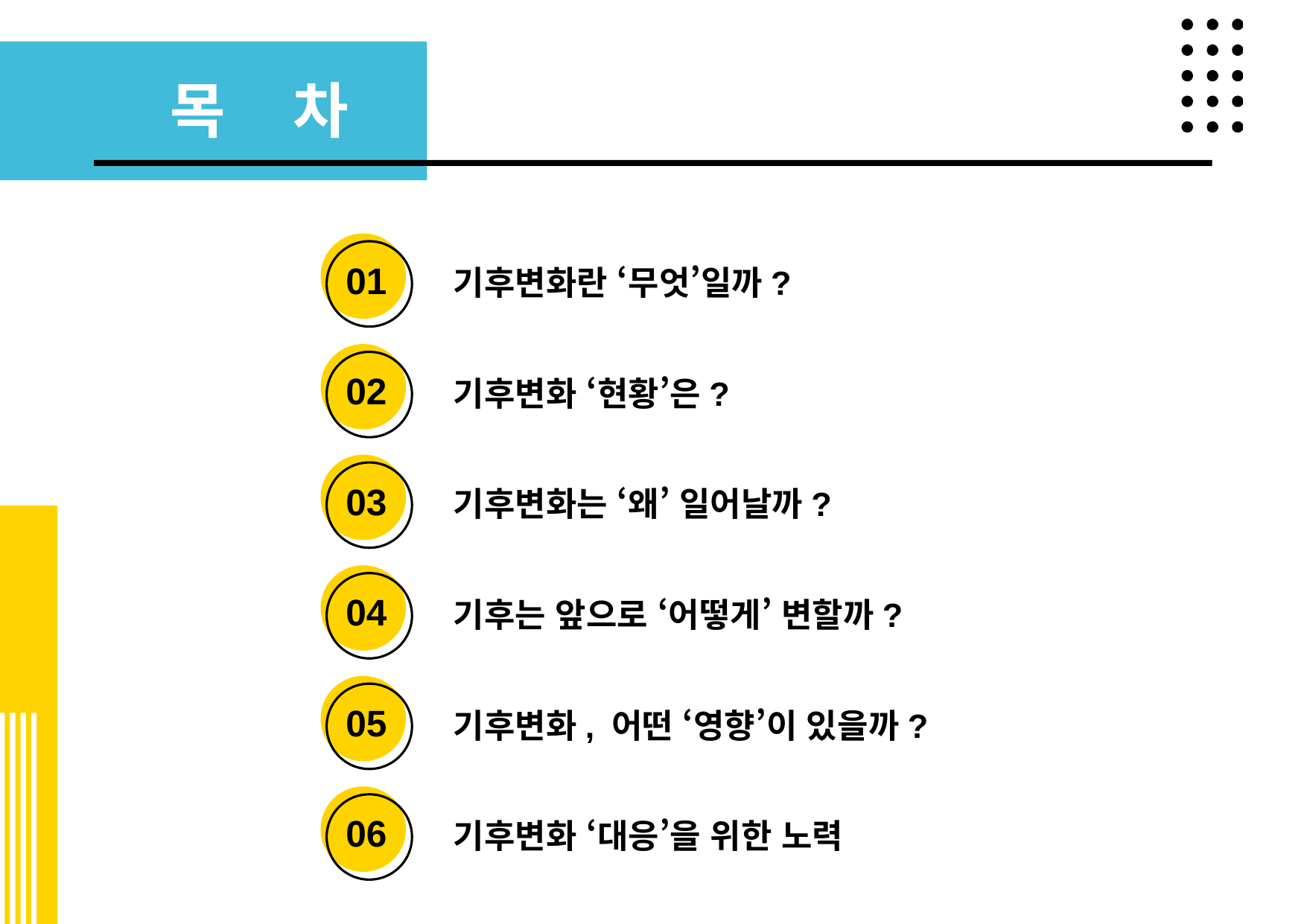

01
기후변화란 ‘무엇’일까?

02
기후변화 ‘현황’은?

03
기후변화는 ‘왜’ 일어날까?

04
기후는 앞으로 ‘어떻게’ 변할까?

05
기후변화, 어떤 ‘영향’이 있을까?

06
기후변화 ‘대응’을 위한 노력